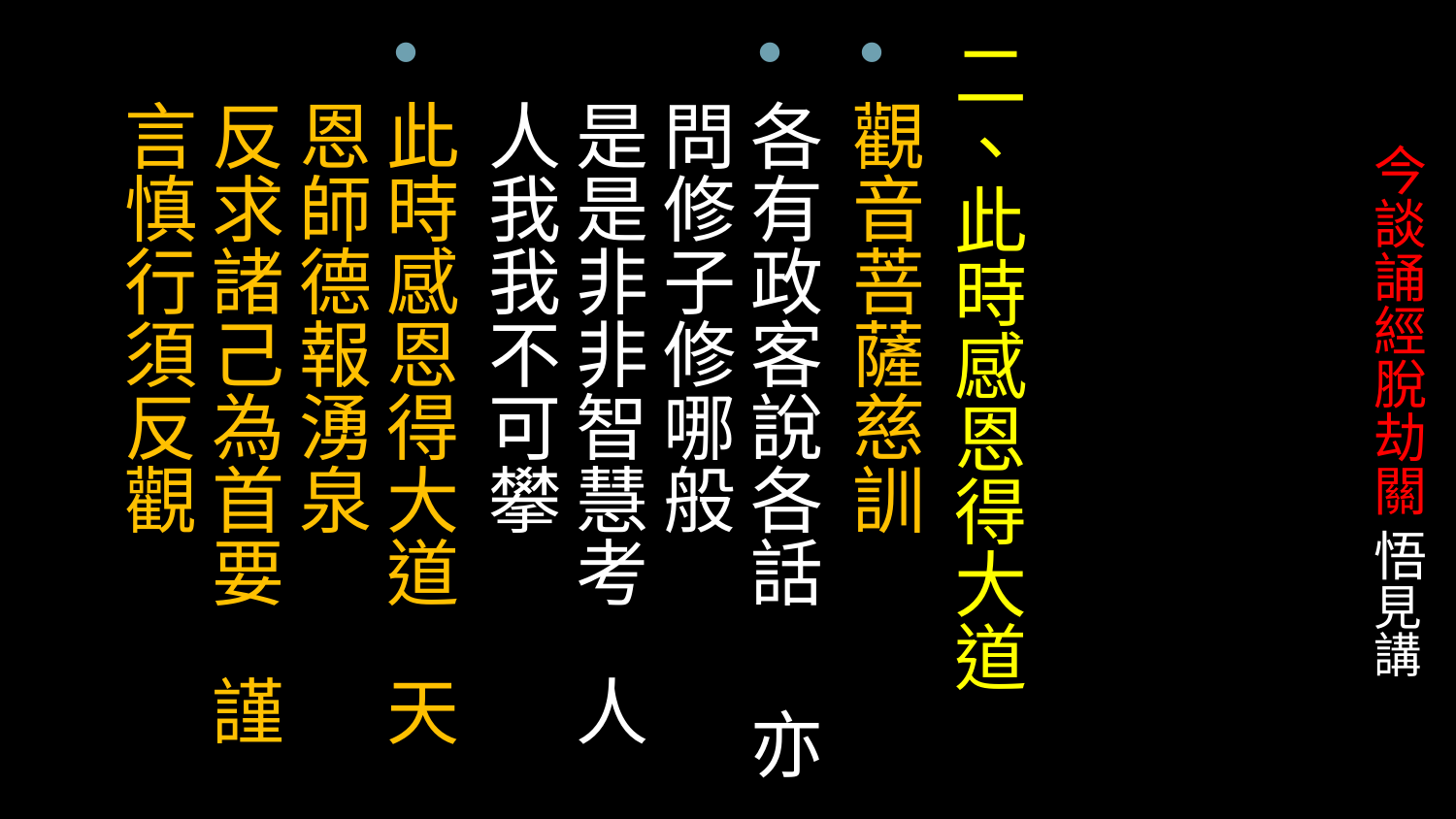

二、此時感恩得大道
觀音菩薩慈訓
各有政客說各話      亦問修子修哪般
是是非非智慧考    人人我我不可攀
此時感恩得大道    天恩師德報湧泉
反求諸己為首要    謹言慎行須反觀

# 今談誦經脫劫關 悟見講